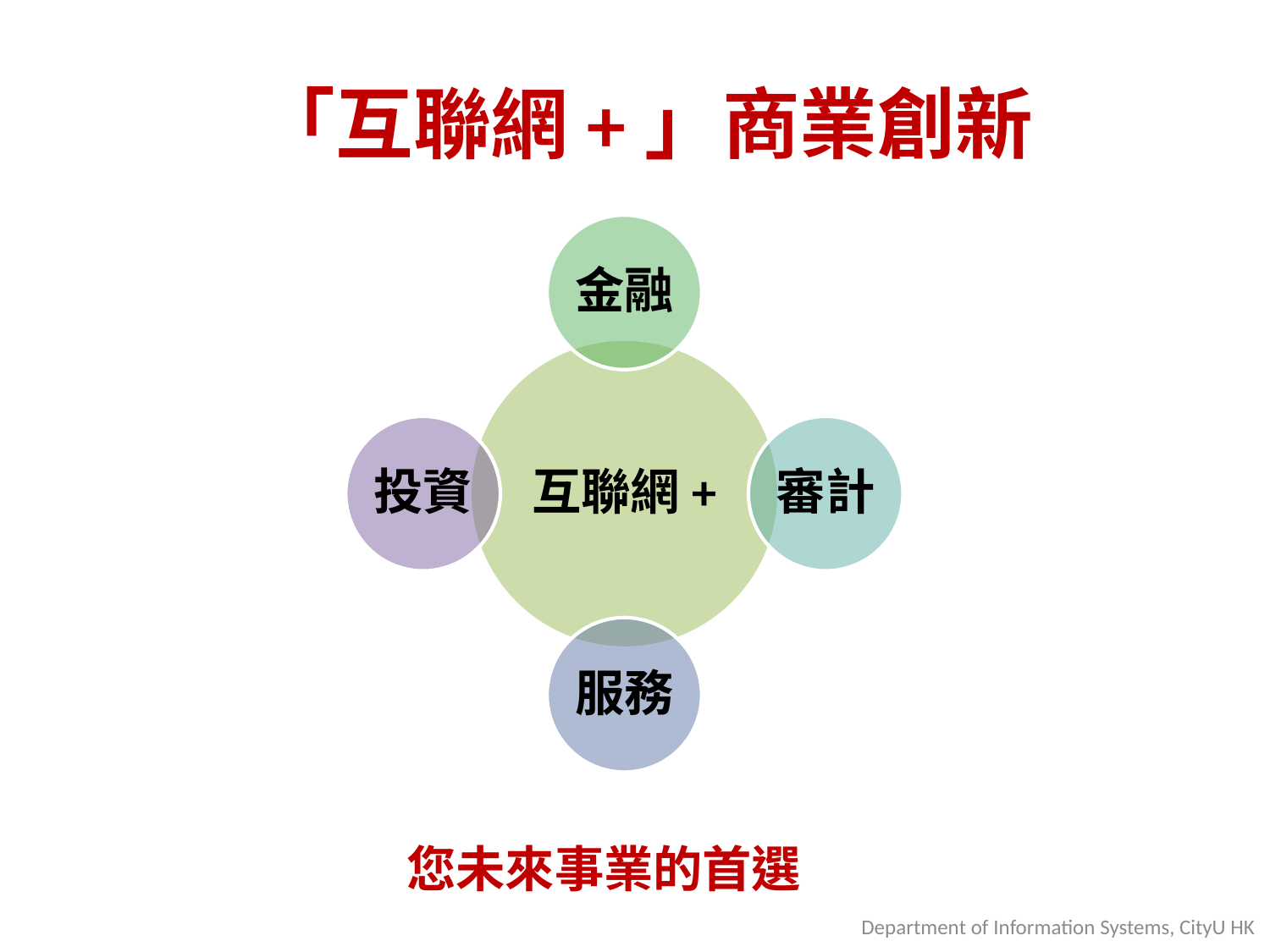

# 「互聯網+」商業創新
互聯網+
金融
審計
服務
投資
您未來事業的首選
Department of Information Systems, CityU HK